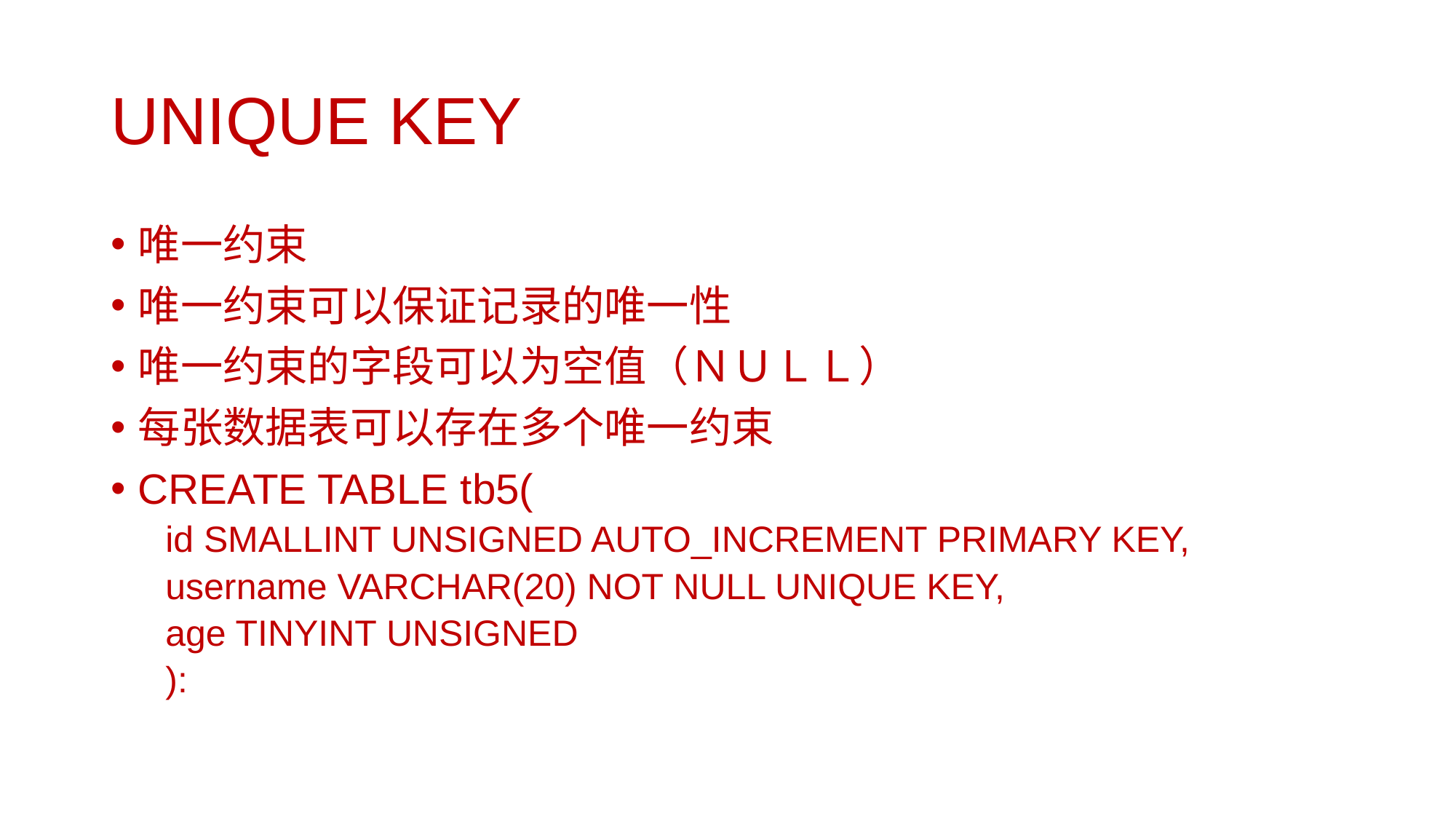

# UNIQUE KEY
唯一约束
唯一约束可以保证记录的唯一性
唯一约束的字段可以为空值（ＮＵＬＬ）
每张数据表可以存在多个唯一约束
CREATE TABLE tb5(
id SMALLINT UNSIGNED AUTO_INCREMENT PRIMARY KEY,
username VARCHAR(20) NOT NULL UNIQUE KEY,
age TINYINT UNSIGNED
):